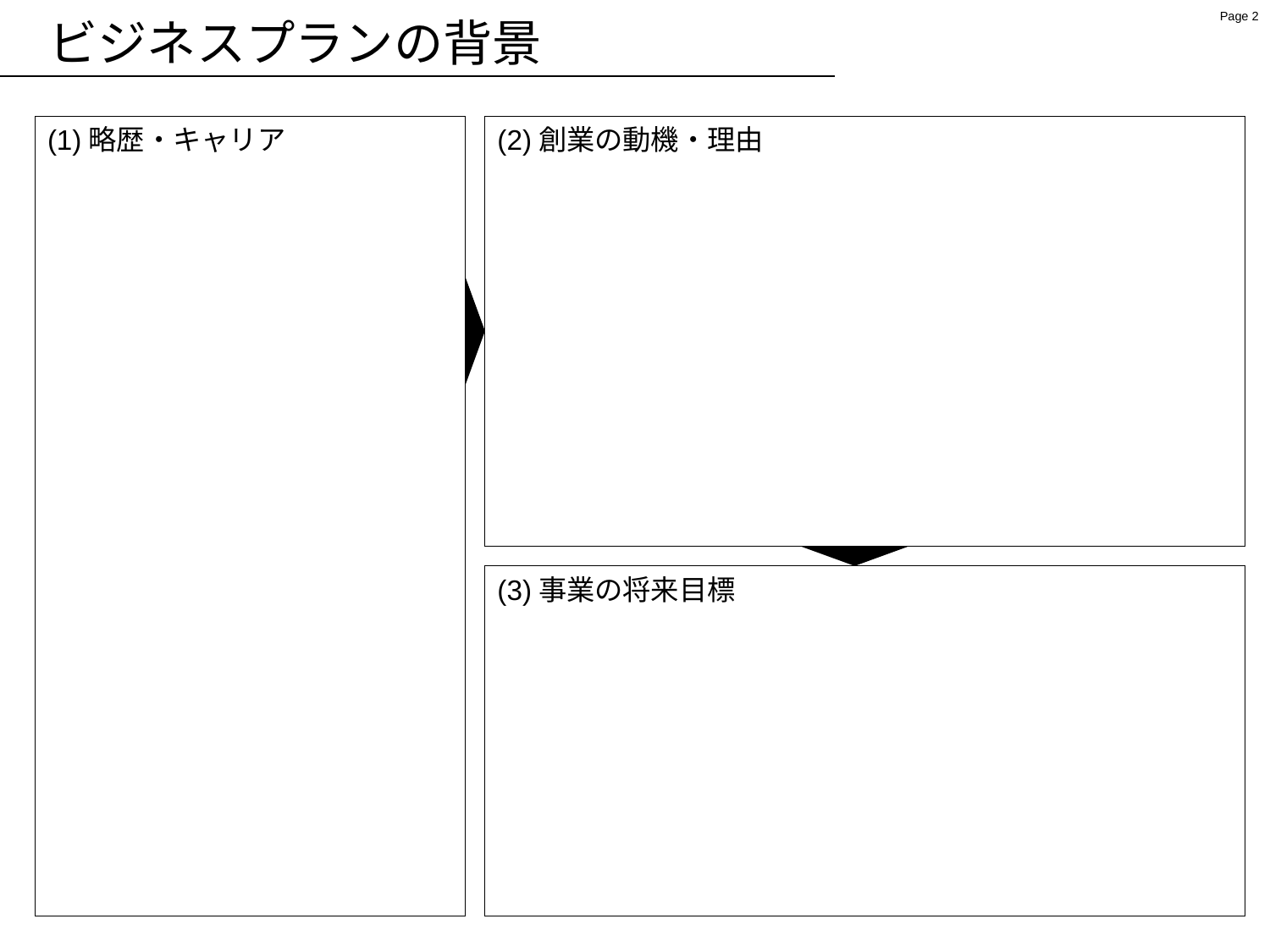

# ビジネスプランの背景
(1)略歴・キャリア
(2)創業の動機・理由

(3)事業の将来目標